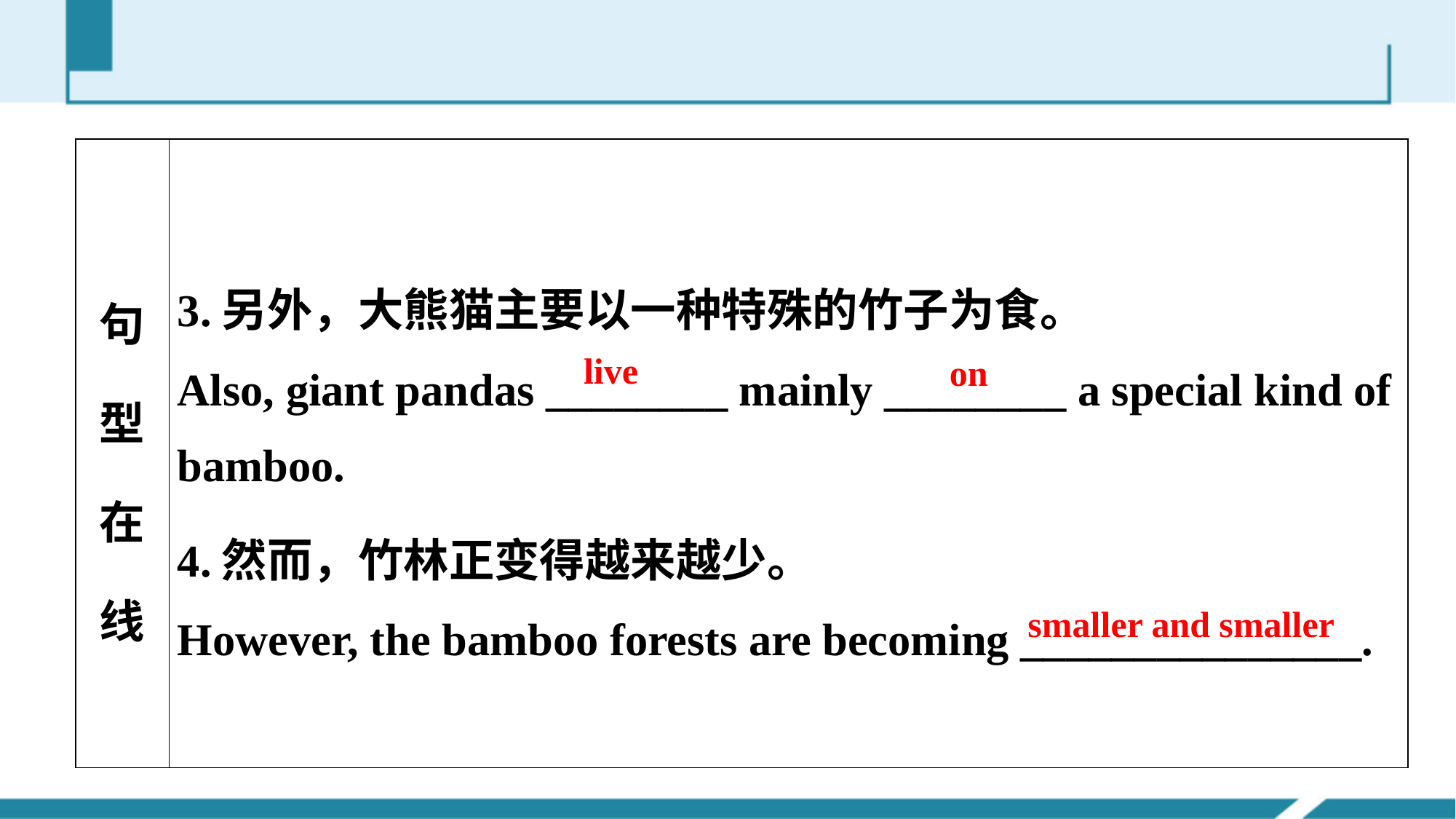

| 句型在线 | 3.另外，大熊猫主要以一种特殊的竹子为食。 Also, giant pandas \_\_\_\_\_\_\_\_ mainly \_\_\_\_\_\_\_\_ a special kind of bamboo. 4.然而，竹林正变得越来越少。 However, the bamboo forests are becoming \_\_\_\_\_\_\_\_\_\_\_\_\_\_\_. |
| --- | --- |
live
on
smaller and smaller